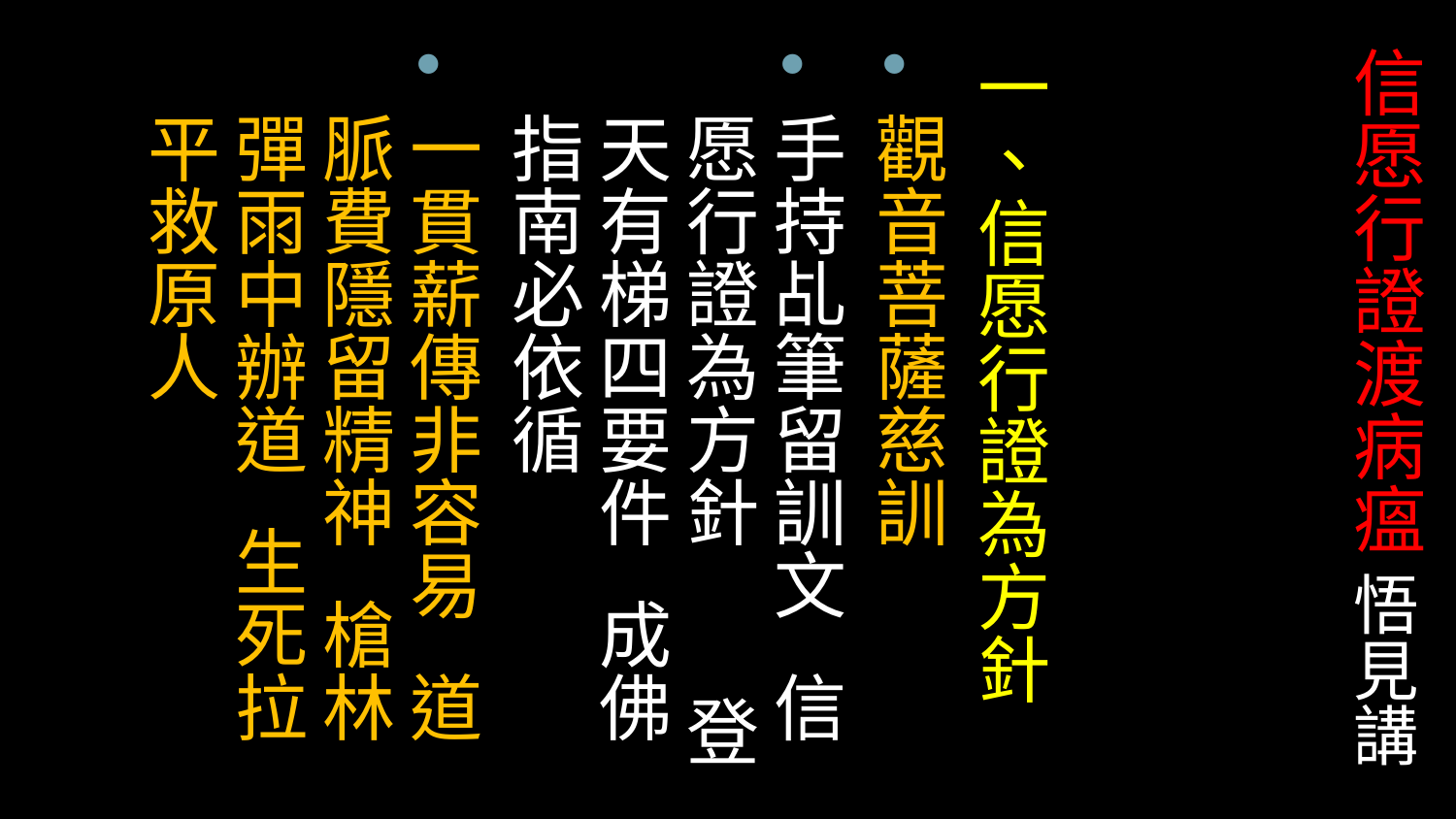

# 信愿行證渡病瘟 悟見講
一、信愿行證為方針
觀音菩薩慈訓
手持乩筆留訓文   信愿行證為方針         登天有梯四要件   成佛指南必依循
一貫薪傳非容易   道脈費隱留精神   槍林彈雨中辦道   生死拉平救原人